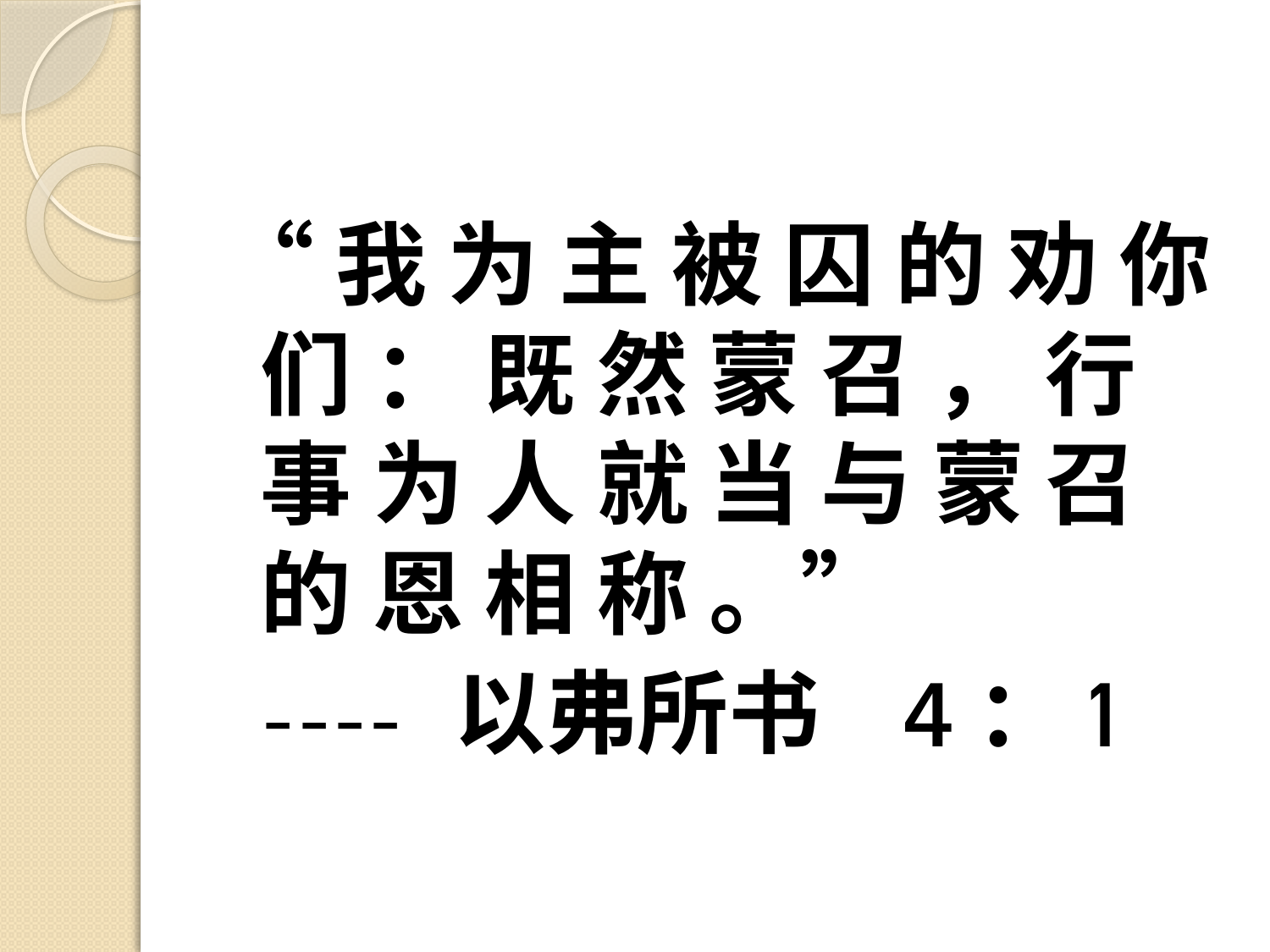

#
“我 为 主 被 囚 的 劝 你 们 ： 既 然 蒙 召 ， 行 事 为 人 就 当 与 蒙 召 的 恩 相 称 。”
		---- 以弗所书   4：1